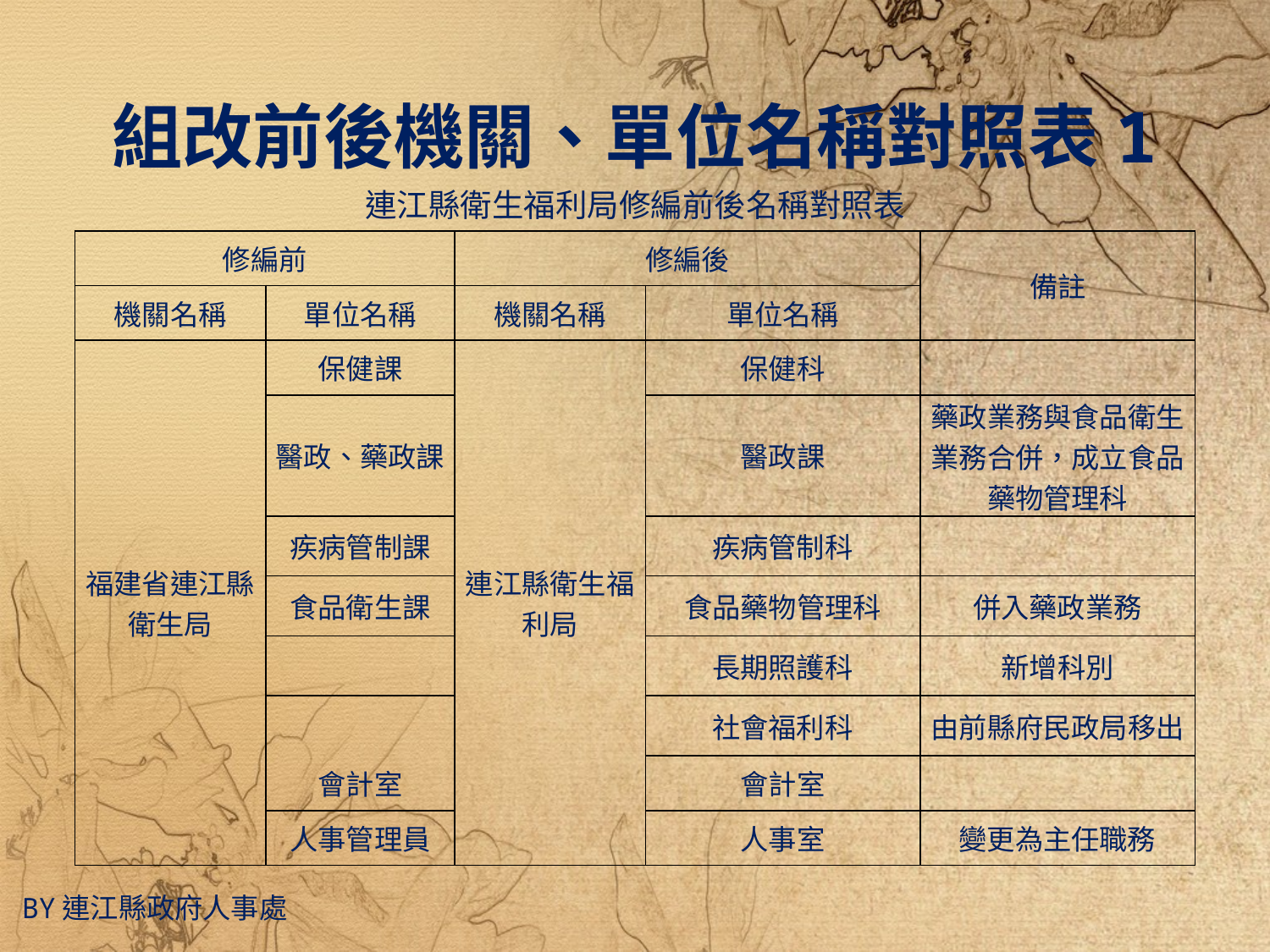

組改前後機關、單位名稱對照表1
| 連江縣衛生福利局修編前後名稱對照表 |  |  |  |  |
| --- | --- | --- | --- | --- |
| 修編前 |  | 修編後 |  | 備註 |
| 機關名稱 | 單位名稱 | 機關名稱 | 單位名稱 |  |
| 福建省連江縣衛生局 | 保健課 | 連江縣衛生福利局 | 保健科 |  |
|  | 醫政、藥政課 |  | 醫政課 | 藥政業務與食品衛生業務合併，成立食品藥物管理科 |
|  | 疾病管制課 |  | 疾病管制科 |  |
|  | 食品衛生課 |  | 食品藥物管理科 | 併入藥政業務 |
|  |  |  | 長期照護科 | 新增科別 |
|  |  |  | 社會福利科 | 由前縣府民政局移出 |
|  | 會計室 |  |  |  |
|  |  |  | 會計室 |  |
|  | 人事管理員 |  | 人事室 | 變更為主任職務 |
By連江縣政府人事處